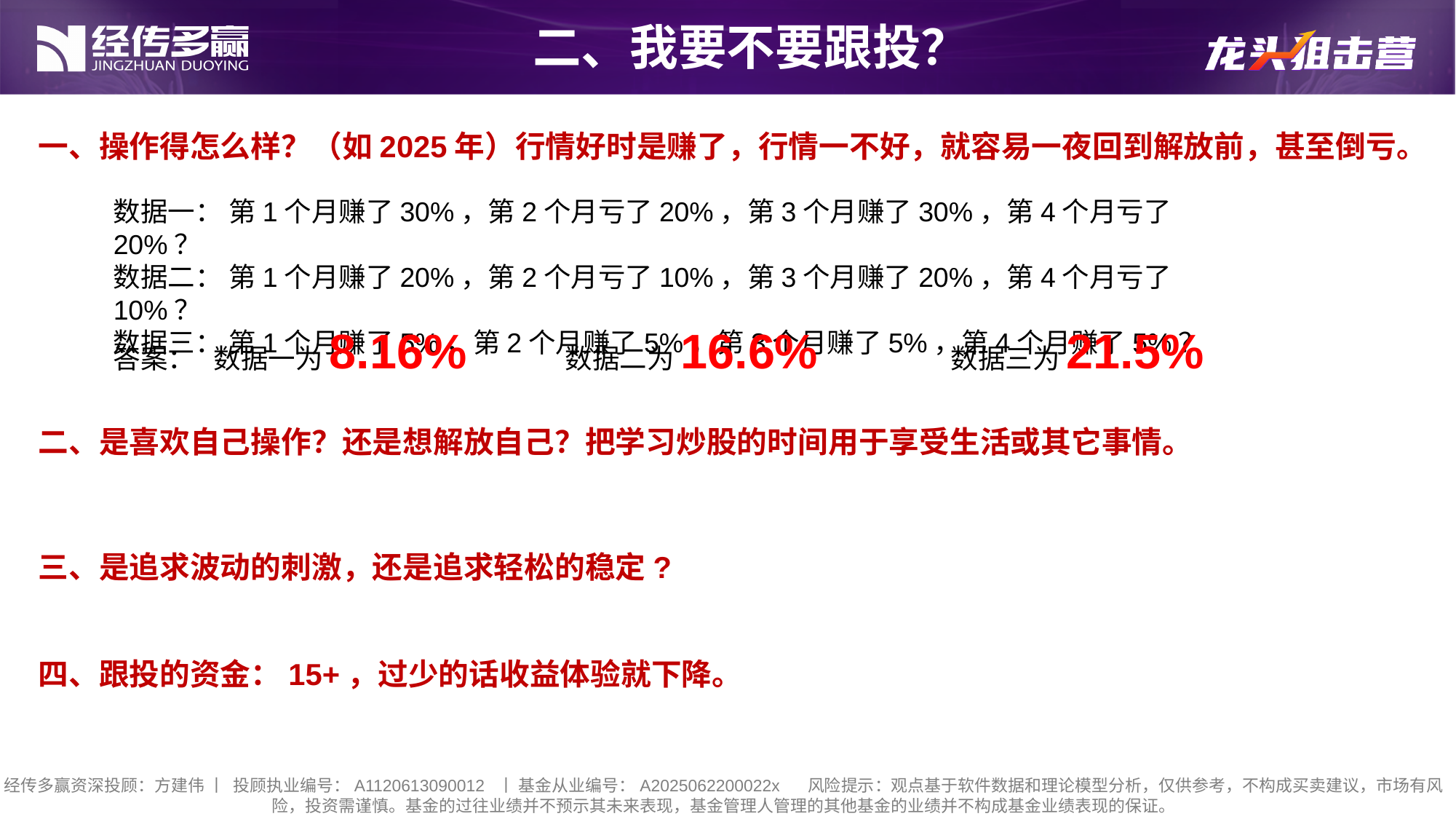

二、我要不要跟投？
一、操作得怎么样？（如2025年）行情好时是赚了，行情一不好，就容易一夜回到解放前，甚至倒亏。

数据一： 第1个月赚了30%，第2个月亏了20%，第3个月赚了30%，第4个月亏了20%？
数据二： 第1个月赚了20%，第2个月亏了10%，第3个月赚了20%，第4个月亏了10%？
数据三： 第1个月赚了5%，第2个月赚了5%，第3个月赚了5%，第4个月赚了5%？
答案：   数据一为8.16%            数据二为16.6%         数据三为21.5%
二、是喜欢自己操作？还是想解放自己？把学习炒股的时间用于享受生活或其它事情。
三、是追求波动的刺激，还是追求轻松的稳定?
四、跟投的资金：15+，过少的话收益体验就下降。